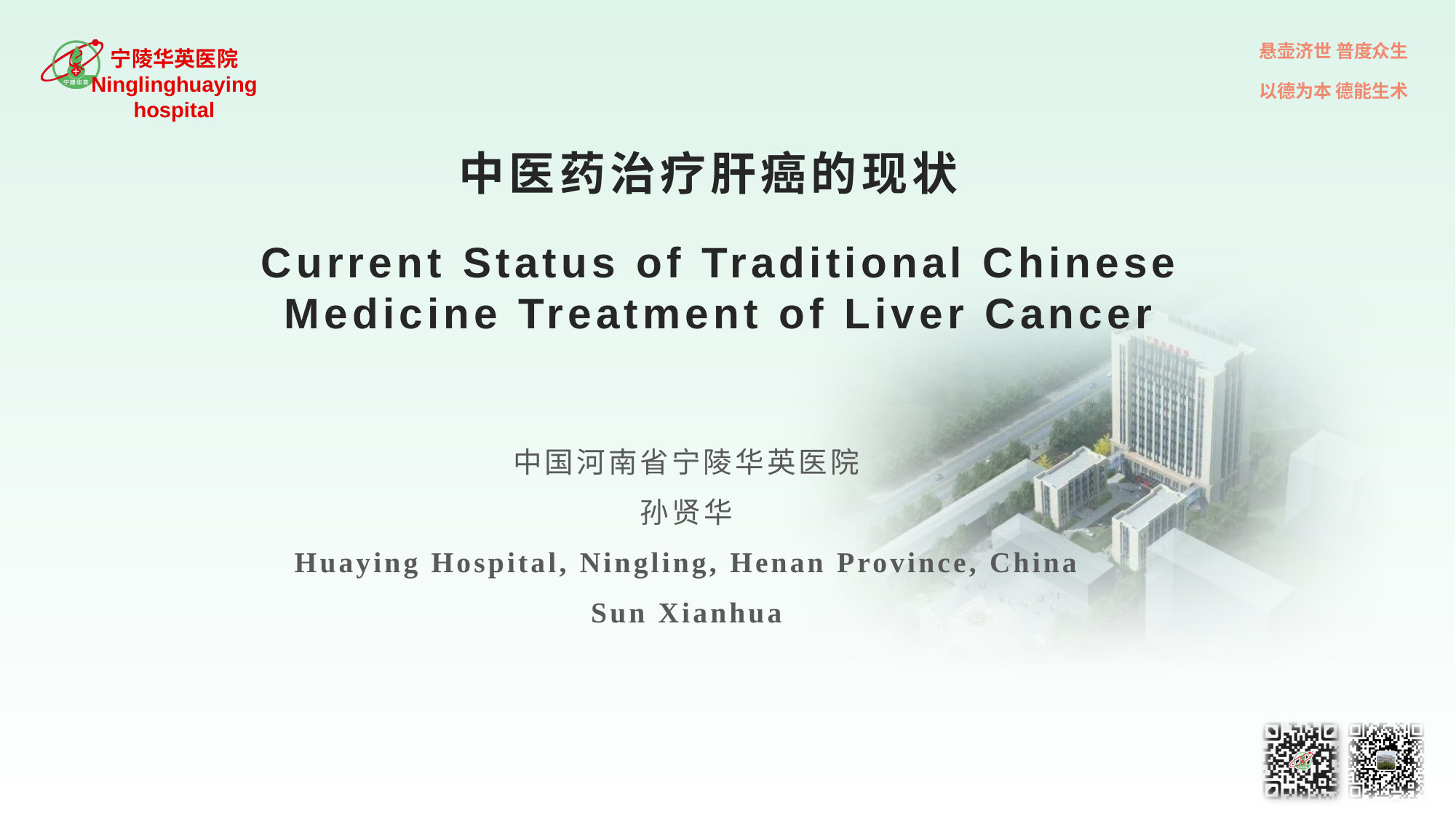

# 中医药治疗肝癌的现状
Current Status of Traditional Chinese Medicine Treatment of Liver Cancer
中国河南省宁陵华英医院
孙贤华
Huaying Hospital, Ningling, Henan Province, China
Sun Xianhua